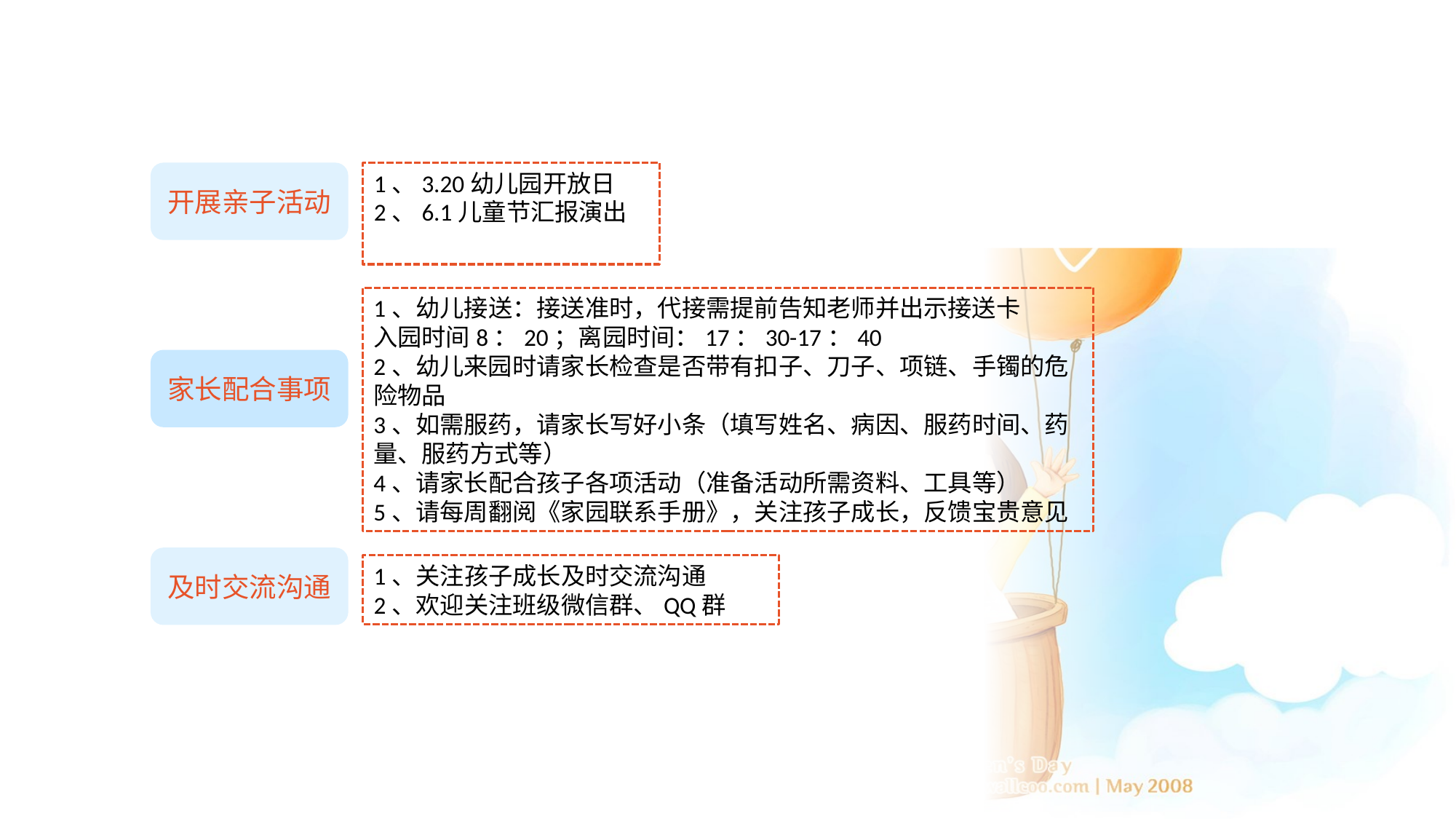

开展亲子活动
1、3.20幼儿园开放日
2、6.1儿童节汇报演出

1、幼儿接送：接送准时，代接需提前告知老师并出示接送卡
入园时间8：20；离园时间：17：30-17：40
2、幼儿来园时请家长检查是否带有扣子、刀子、项链、手镯的危险物品
3、如需服药，请家长写好小条（填写姓名、病因、服药时间、药量、服药方式等）
4、请家长配合孩子各项活动（准备活动所需资料、工具等）
5、请每周翻阅《家园联系手册》，关注孩子成长，反馈宝贵意见
家长配合事项
及时交流沟通
1、关注孩子成长及时交流沟通
2、欢迎关注班级微信群、QQ群